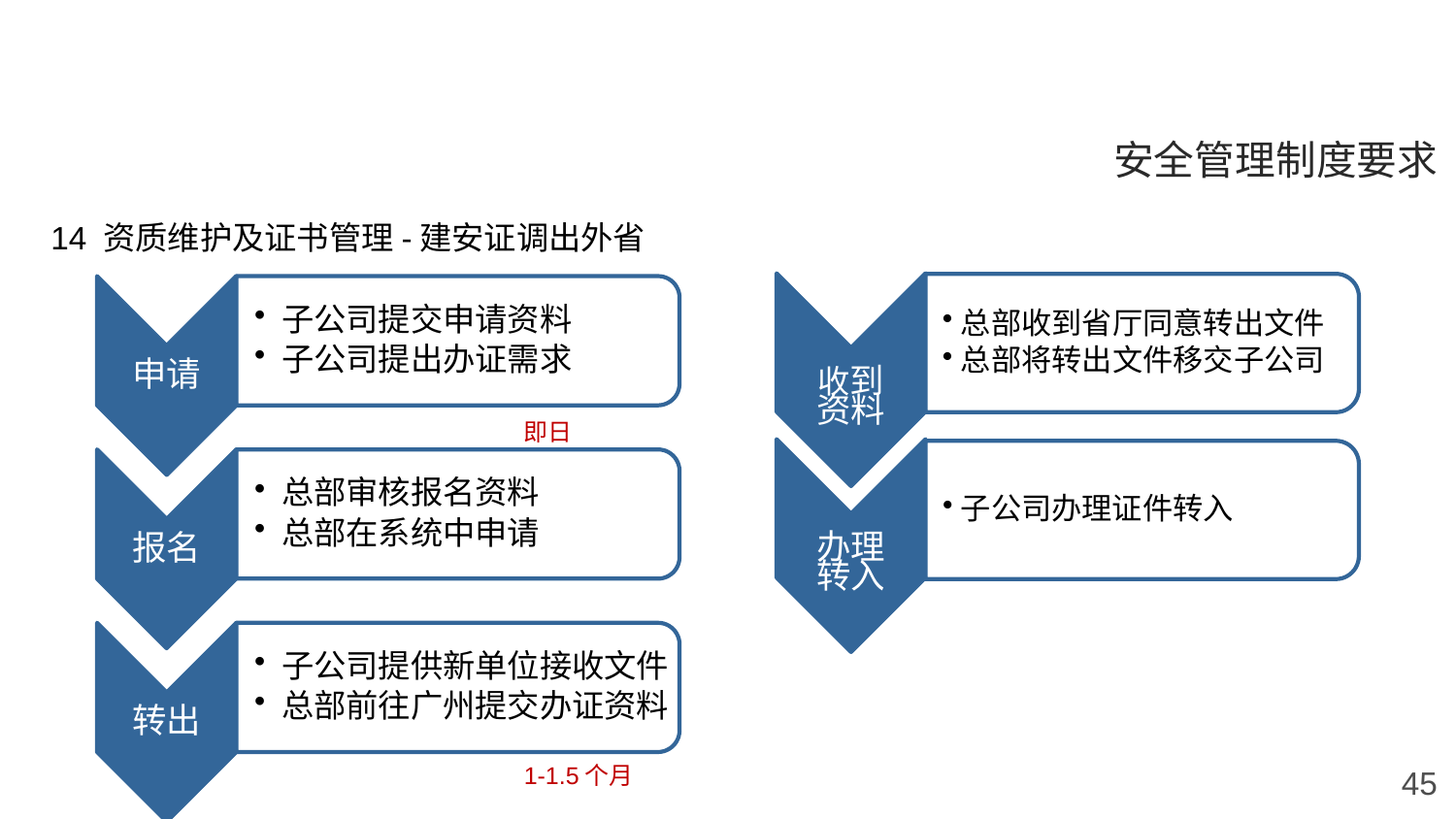

安全管理制度要求
14 资质维护及证书管理-建安证调出外省

收到
资料
总部收到省厅同意转出文件
总部将转出文件移交子公司

办理
转入
子公司办理证件转入
申请
子公司提交申请资料
子公司提出办证需求
报名
总部审核报名资料
总部在系统中申请
转出
子公司提供新单位接收文件
总部前往广州提交办证资料
即日
1-1.5个月